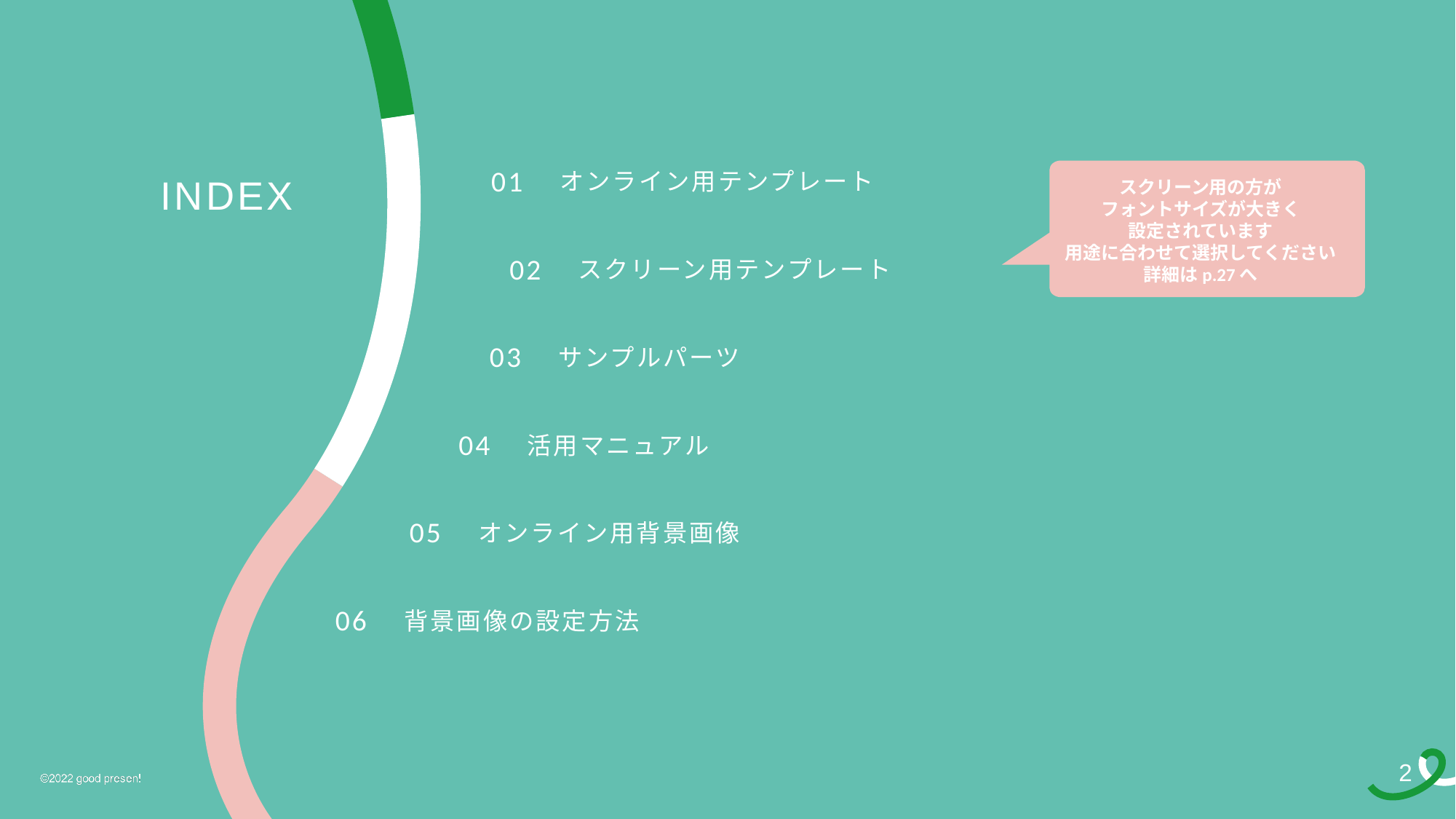

01
オンライン用テンプレート

スクリーン用の方が
フォントサイズが大きく
設定されています
用途に合わせて選択してください
詳細はp.27へ
02
スクリーン用テンプレート
03
サンプルパーツ
04
活用マニュアル
05
オンライン用背景画像
06
背景画像の設定方法